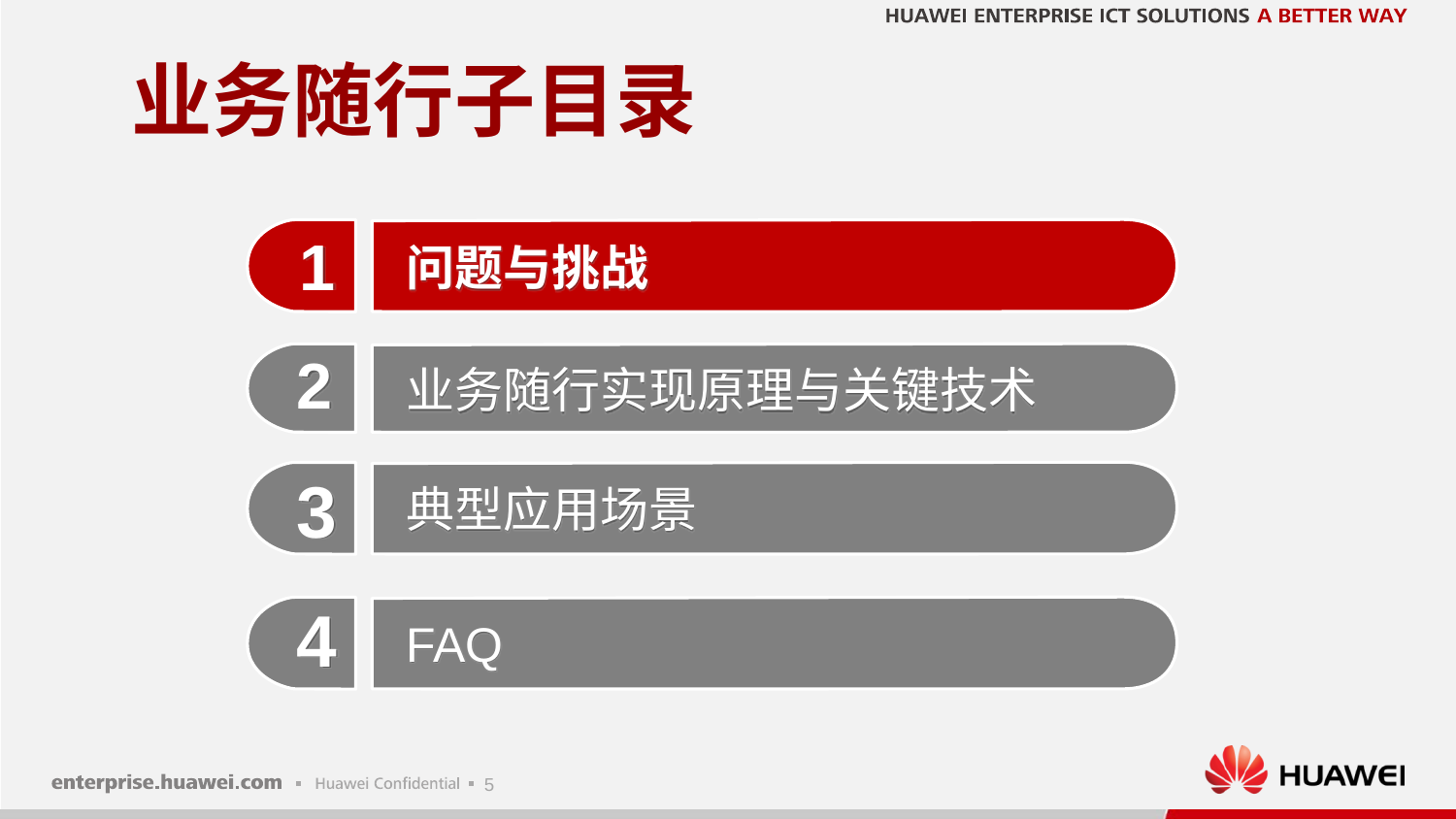

# 业务随行子目录
1

问题与挑战
2

业务随行实现原理与关键技术
3

典型应用场景
4

FAQ